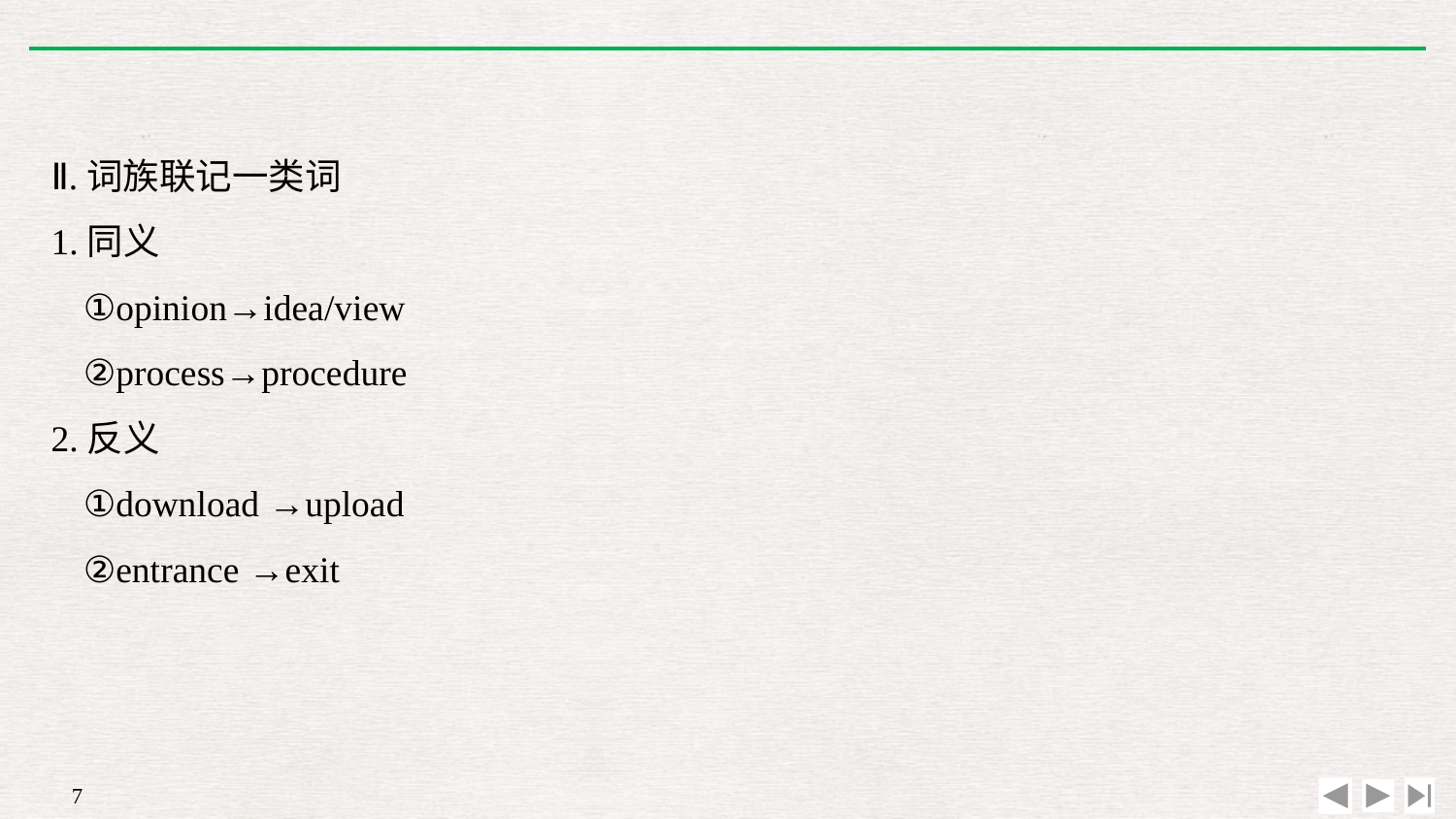

Ⅱ.词族联记一类词
1.同义

2.反义
①opinion→idea/view
②process→procedure

①download →upload
②entrance →exit